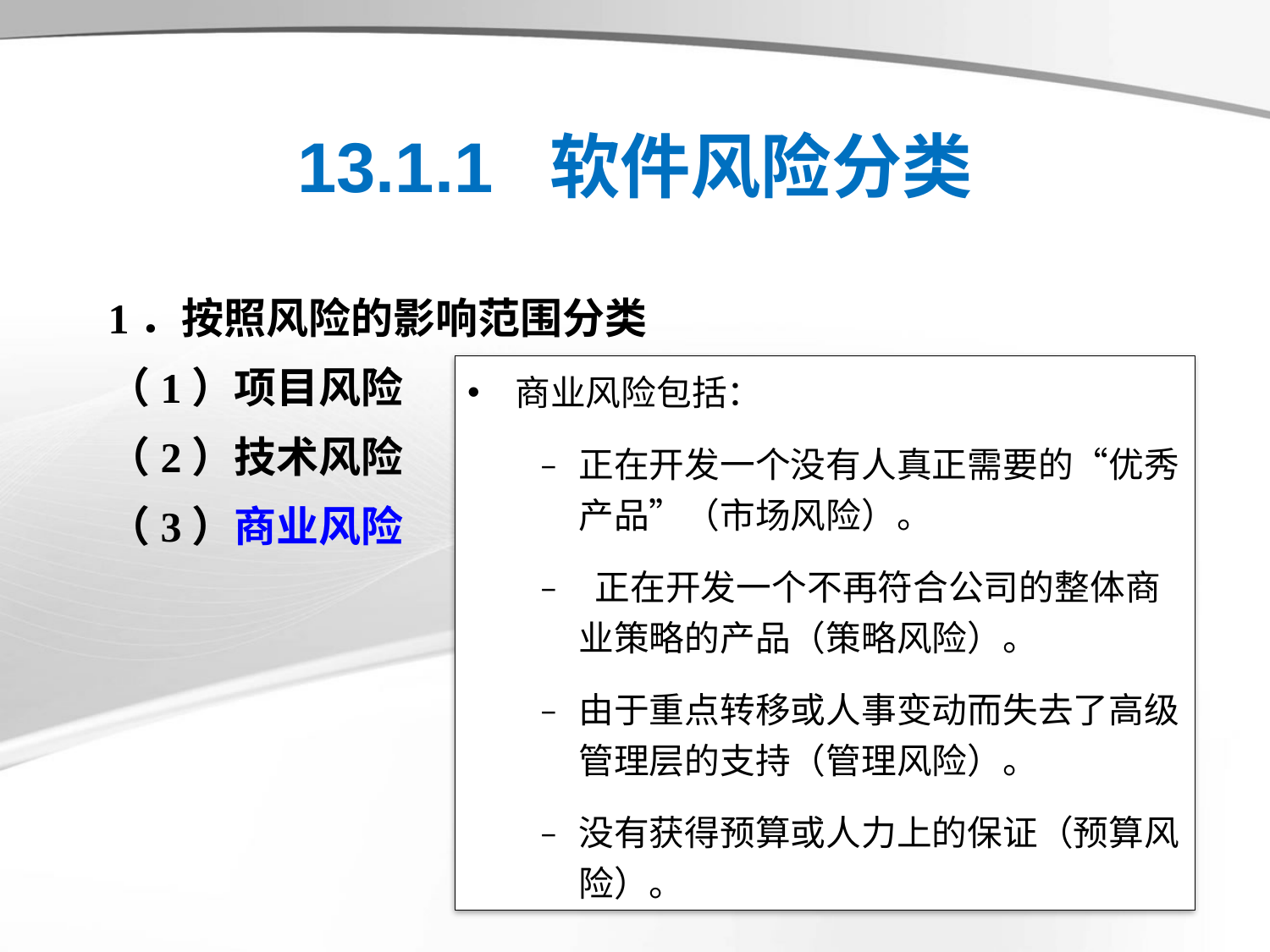

# 13.1.1  软件风险分类
1．按照风险的影响范围分类
（1）项目风险
（2）技术风险
（3）商业风险

商业风险包括：
正在开发一个没有人真正需要的“优秀产品”（市场风险）。
 正在开发一个不再符合公司的整体商业策略的产品（策略风险）。
由于重点转移或人事变动而失去了高级管理层的支持（管理风险）。
没有获得预算或人力上的保证（预算风险）。